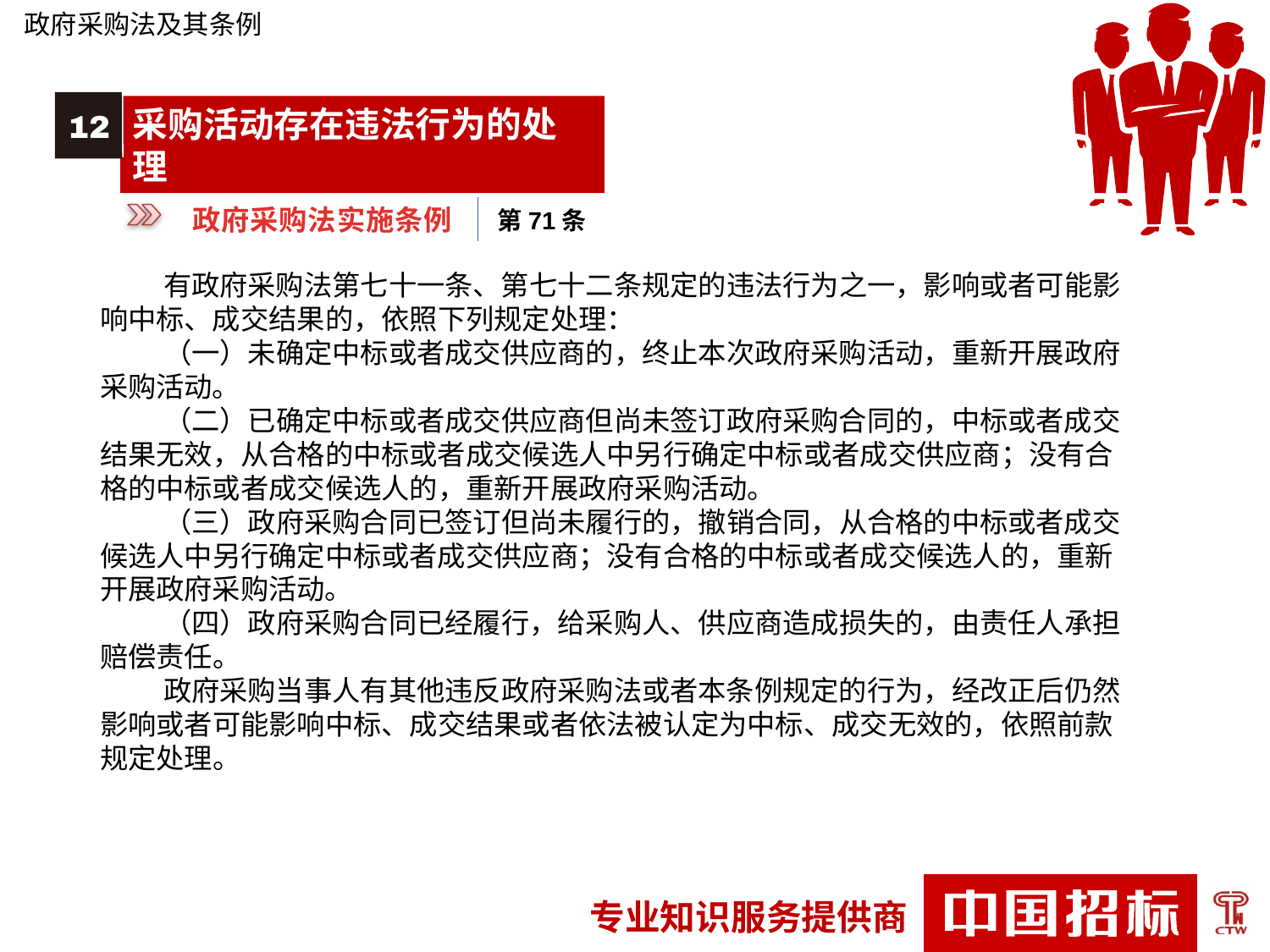

政府采购法及其条例

12
采购活动存在违法行为的处理
政府采购法实施条例
第71条

有政府采购法第七十一条、第七十二条规定的违法行为之一，影响或者可能影响中标、成交结果的，依照下列规定处理：
（一）未确定中标或者成交供应商的，终止本次政府采购活动，重新开展政府采购活动。
（二）已确定中标或者成交供应商但尚未签订政府采购合同的，中标或者成交结果无效，从合格的中标或者成交候选人中另行确定中标或者成交供应商；没有合格的中标或者成交候选人的，重新开展政府采购活动。
（三）政府采购合同已签订但尚未履行的，撤销合同，从合格的中标或者成交候选人中另行确定中标或者成交供应商；没有合格的中标或者成交候选人的，重新开展政府采购活动。
（四）政府采购合同已经履行，给采购人、供应商造成损失的，由责任人承担赔偿责任。
政府采购当事人有其他违反政府采购法或者本条例规定的行为，经改正后仍然影响或者可能影响中标、成交结果或者依法被认定为中标、成交无效的，依照前款规定处理。